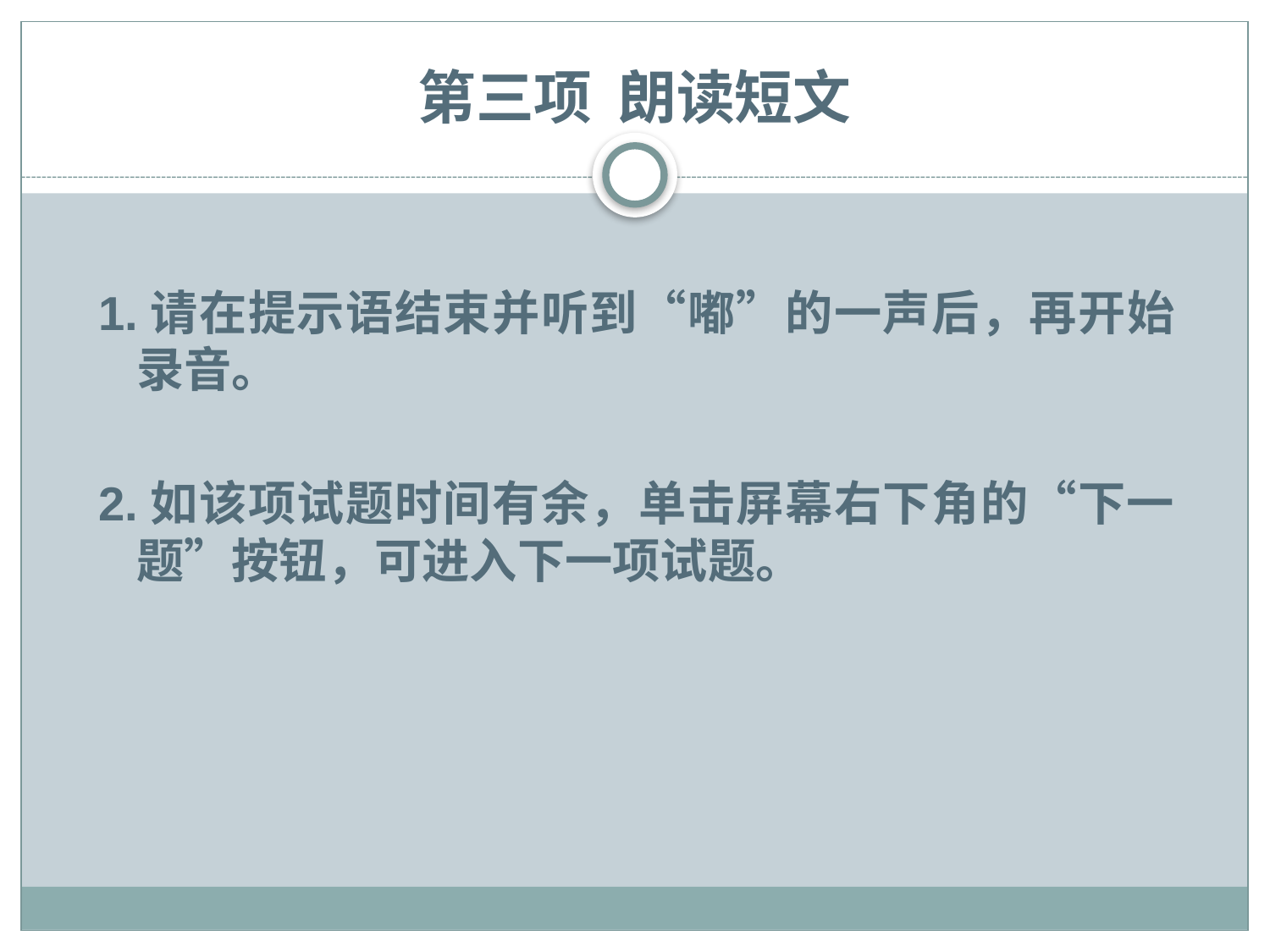

# 第三项  朗读短文
1.请在提示语结束并听到“嘟”的一声后，再开始录音。

2.如该项试题时间有余，单击屏幕右下角的“下一题”按钮，可进入下一项试题。